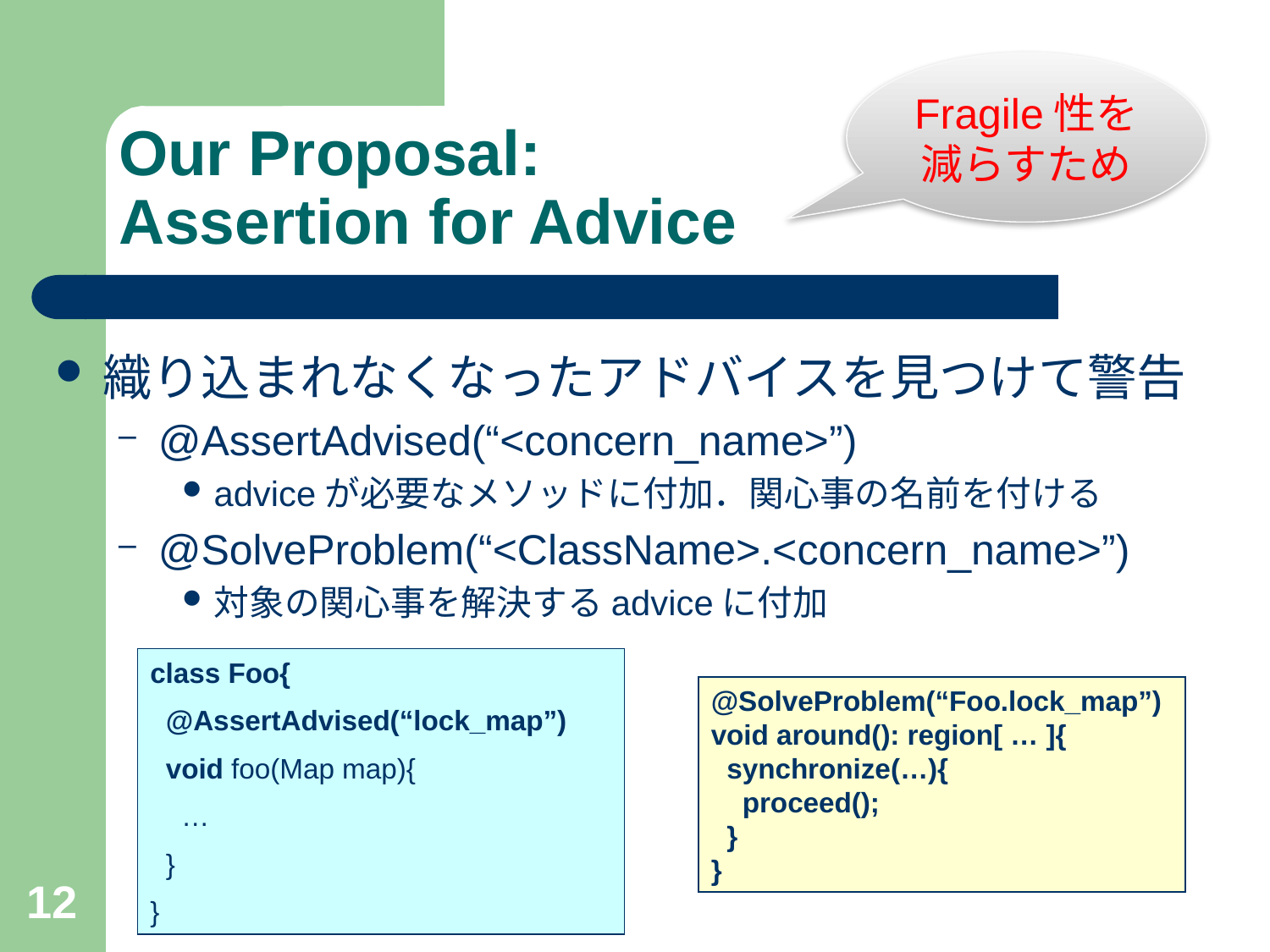

Fragile性を
減らすため
# Our Proposal: Assertion for Advice
織り込まれなくなったアドバイスを見つけて警告
@AssertAdvised(“<concern_name>”)
adviceが必要なメソッドに付加．関心事の名前を付ける
@SolveProblem(“<ClassName>.<concern_name>”)
対象の関心事を解決するadviceに付加
class Foo{
  @AssertAdvised(“lock_map”)
  void foo(Map map){
    …
  }
}
@SolveProblem(“Foo.lock_map”)
void around(): region[ … ]{
  synchronize(…){
    proceed();
  }
}
12